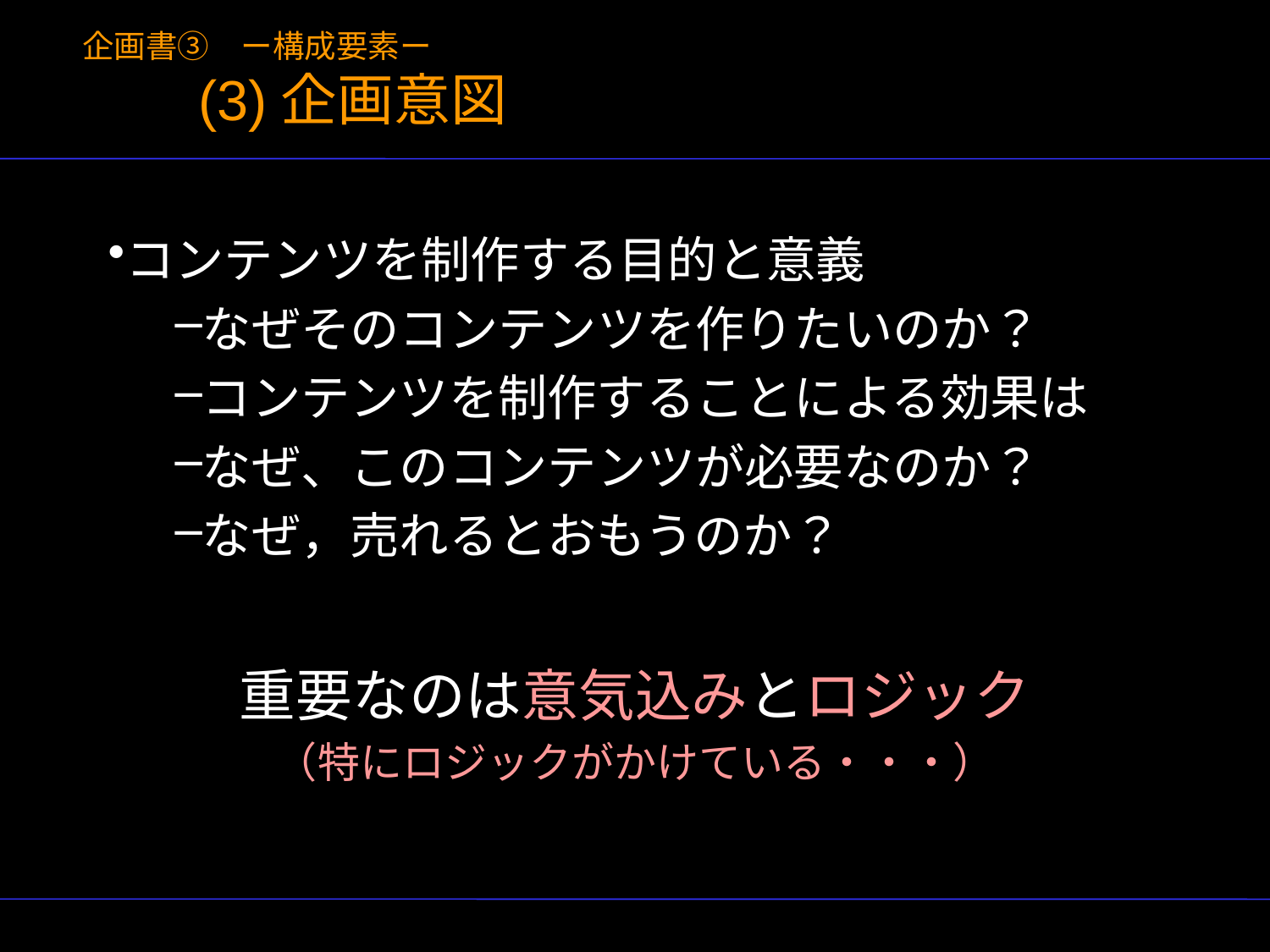

# 企画書③　ー構成要素ー (3)企画意図
コンテンツを制作する目的と意義
なぜそのコンテンツを作りたいのか？
コンテンツを制作することによる効果は
なぜ、このコンテンツが必要なのか？
なぜ，売れるとおもうのか？

重要なのは意気込みとロジック
（特にロジックがかけている・・・）